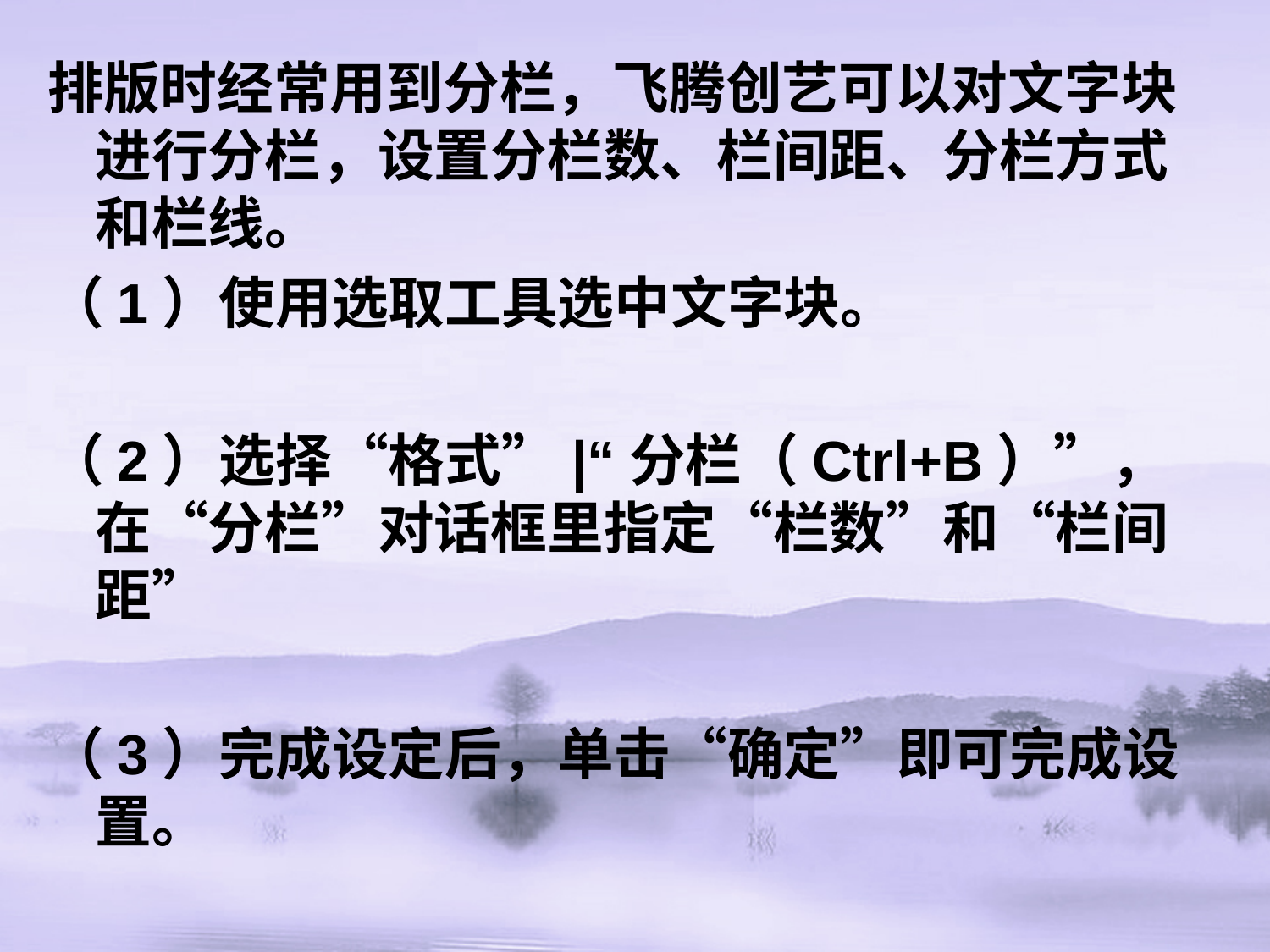

排版时经常用到分栏，飞腾创艺可以对文字块进行分栏，设置分栏数、栏间距、分栏方式和栏线。
（1）使用选取工具选中文字块。

（2）选择“格式”|“分栏（Ctrl+B）”，在“分栏”对话框里指定“栏数”和“栏间距”

（3）完成设定后，单击“确定”即可完成设置。